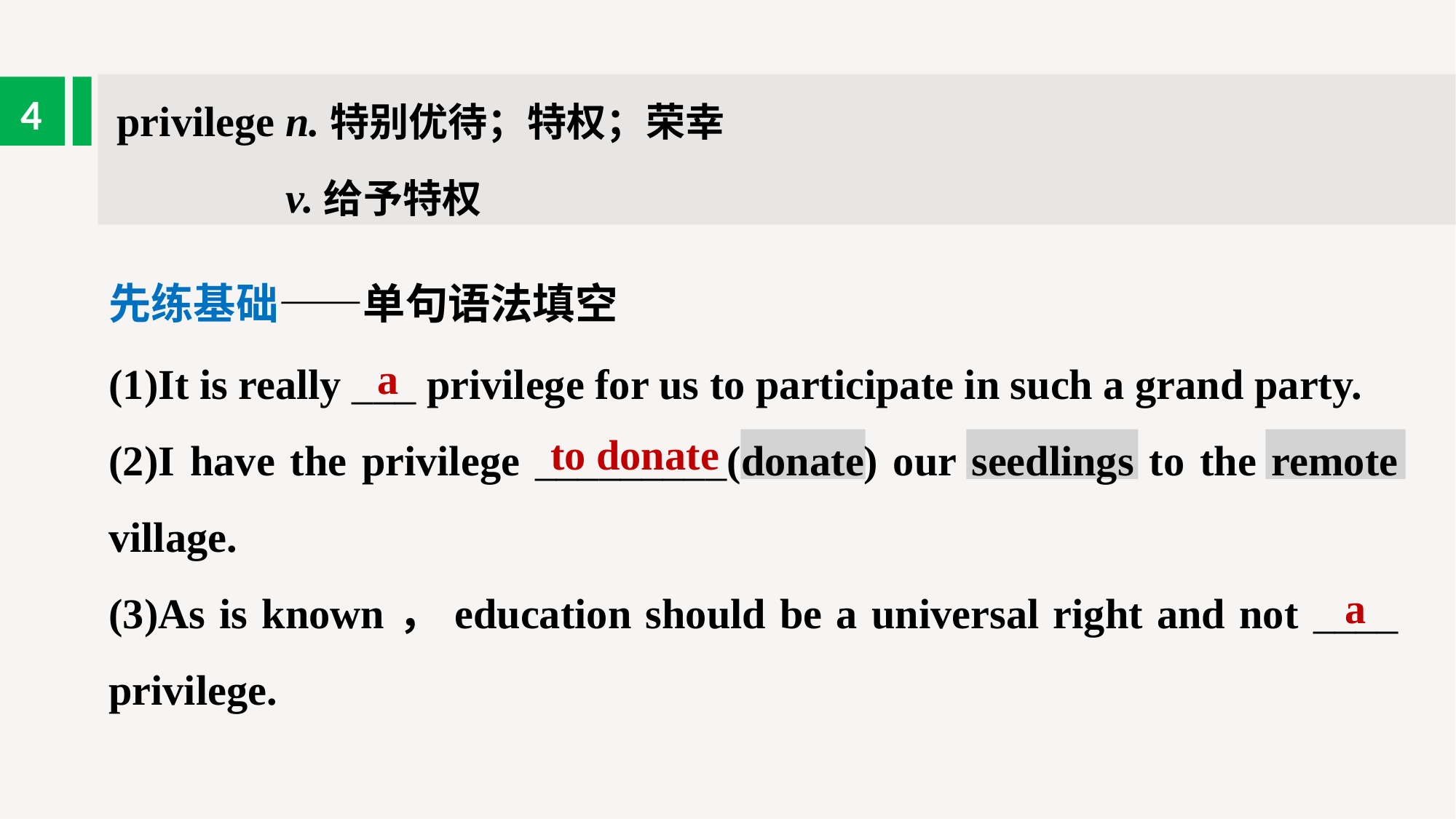

privilege n.特别优待；特权；荣幸
                v.给予特权

4
先练基础——单句语法填空
(1)It is really ___ privilege for us to participate in such a grand party.
(2)I have the privilege _________(donate) our seedlings to the remote village.
(3)As is known，education should be a universal right and not ____ privilege.
a
to donate

a